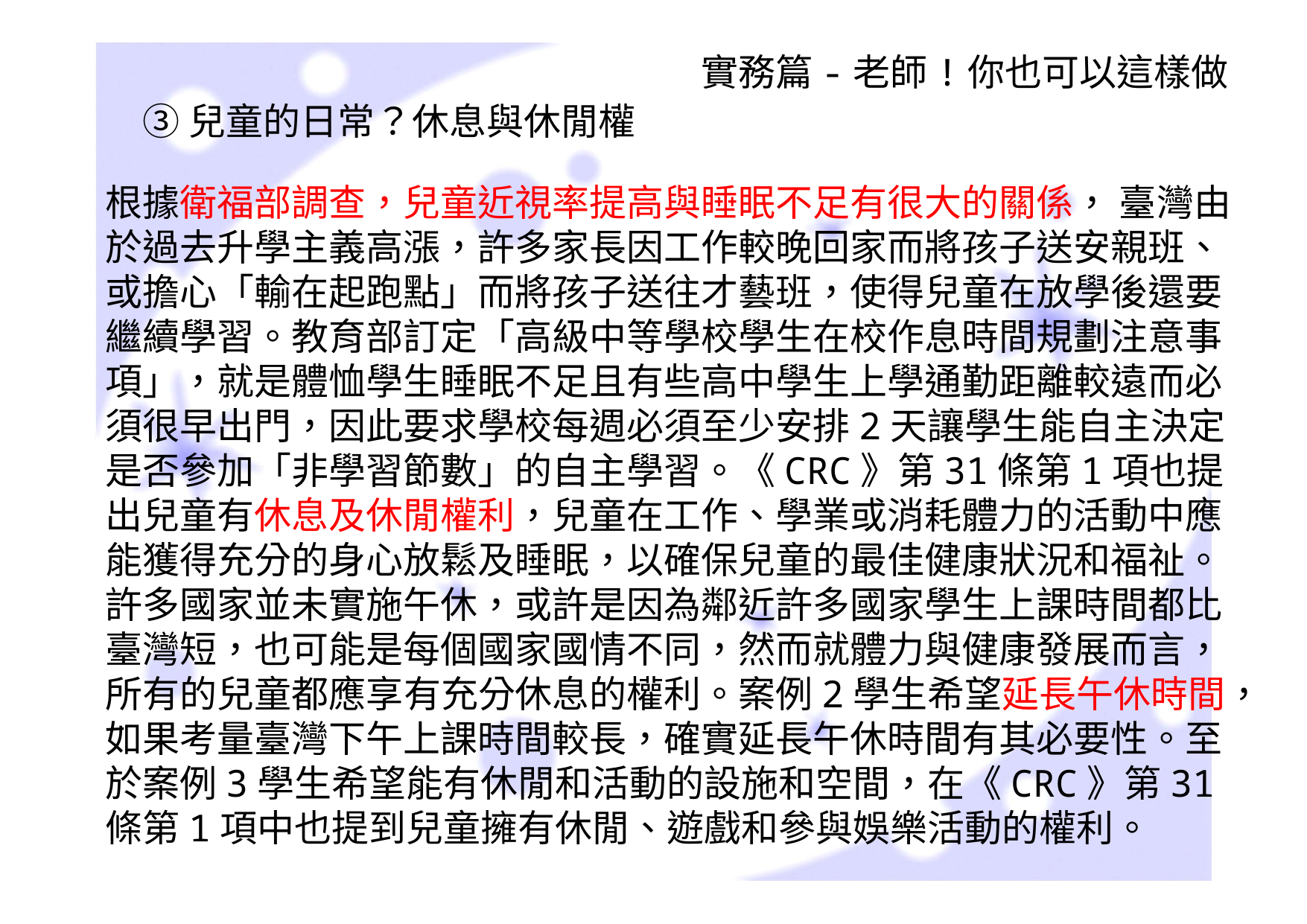

實務篇-老師!你也可以這樣做
③兒童的日常？休息與休閒權
根據衛福部調查，兒童近視率提高與睡眠不足有很大的關係， 臺灣由於過去升學主義高漲，許多家長因工作較晚回家而將孩子送安親班、或擔心「輸在起跑點」而將孩子送往才藝班，使得兒童在放學後還要繼續學習。教育部訂定「高級中等學校學生在校作息時間規劃注意事項」，就是體恤學生睡眠不足且有些高中學生上學通勤距離較遠而必須很早出門，因此要求學校每週必須至少安排2天讓學生能自主決定是否參加「非學習節數」的自主學習。《CRC》第31條第1項也提出兒童有休息及休閒權利，兒童在工作、學業或消耗體力的活動中應能獲得充分的身心放鬆及睡眠，以確保兒童的最佳健康狀況和福祉。
許多國家並未實施午休，或許是因為鄰近許多國家學生上課時間都比臺灣短，也可能是每個國家國情不同，然而就體力與健康發展而言，所有的兒童都應享有充分休息的權利。案例2學生希望延長午休時間，如果考量臺灣下午上課時間較長，確實延長午休時間有其必要性。至於案例3學生希望能有休閒和活動的設施和空間，在《CRC》第31條第1項中也提到兒童擁有休閒、遊戲和參與娛樂活動的權利。